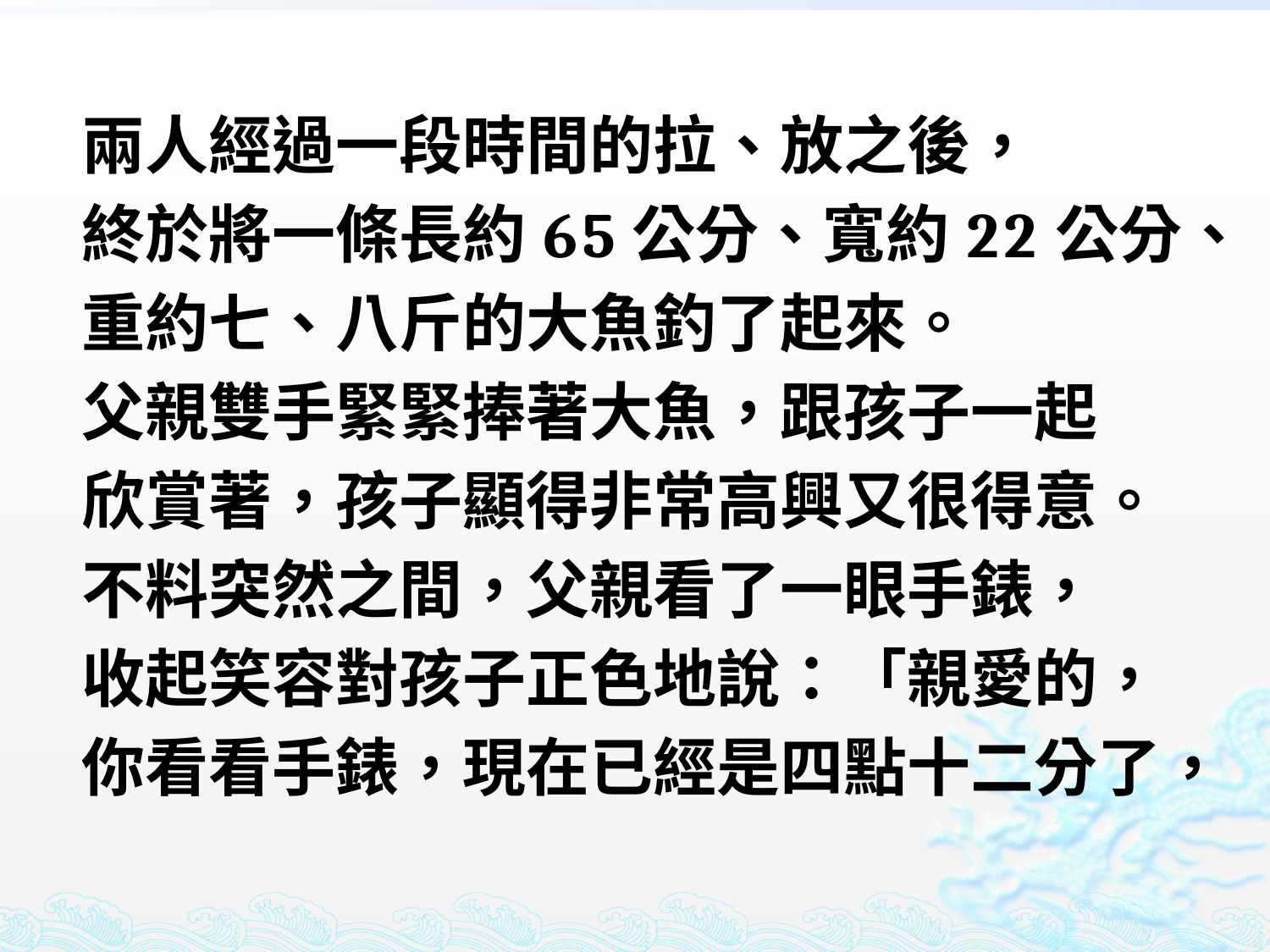

兩人經過一段時間的拉、放之後，
終於將一條長約65公分、寬約22公分、
重約七、八斤的大魚釣了起來。
父親雙手緊緊捧著大魚，跟孩子一起
欣賞著，孩子顯得非常高興又很得意。
不料突然之間，父親看了一眼手錶，
收起笑容對孩子正色地說：「親愛的，
你看看手錶，現在已經是四點十二分了，